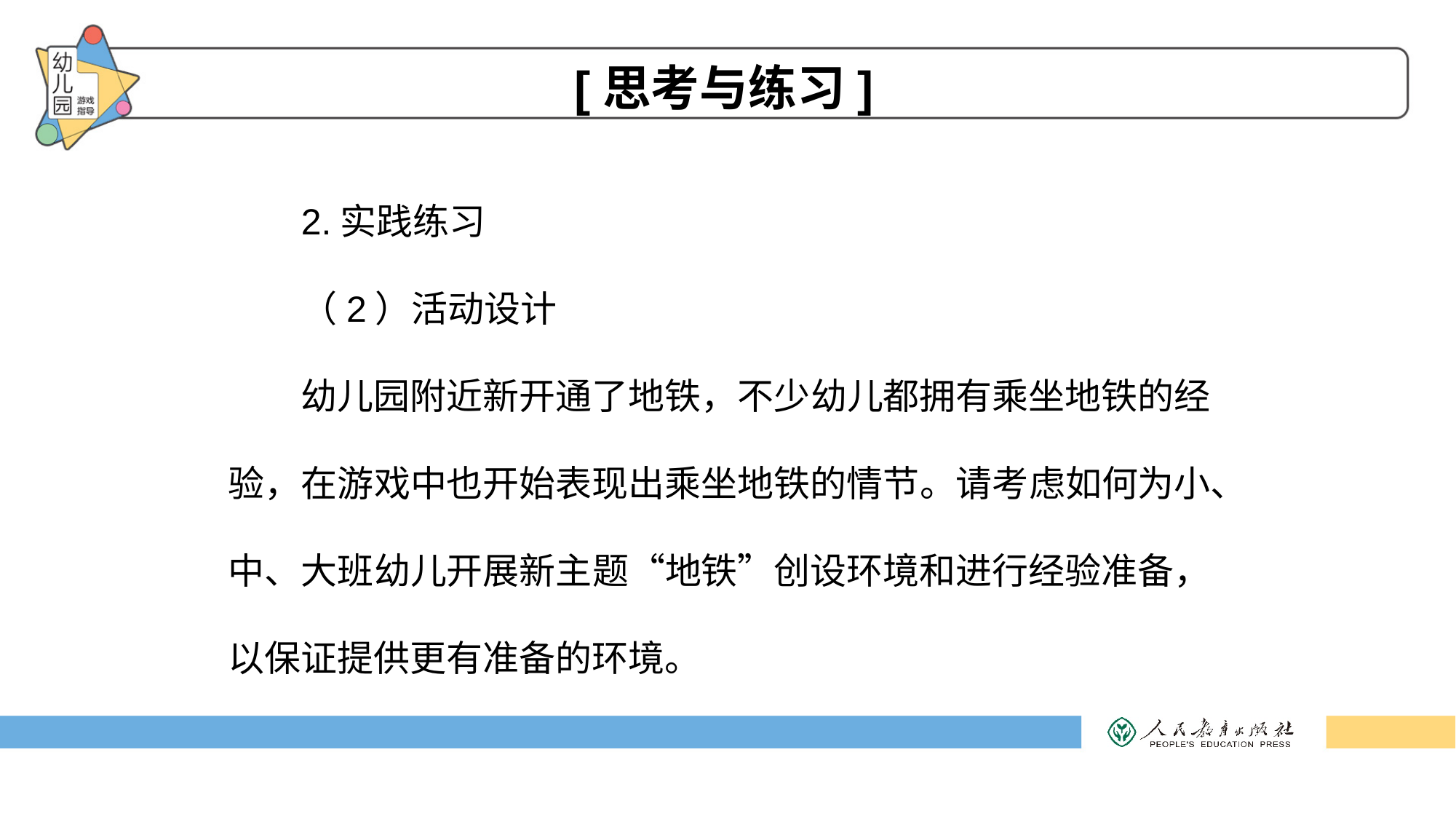

[思考与练习]
2.实践练习
（2）活动设计
幼儿园附近新开通了地铁，不少幼儿都拥有乘坐地铁的经验，在游戏中也开始表现出乘坐地铁的情节。请考虑如何为小、中、大班幼儿开展新主题“地铁”创设环境和进行经验准备，以保证提供更有准备的环境。